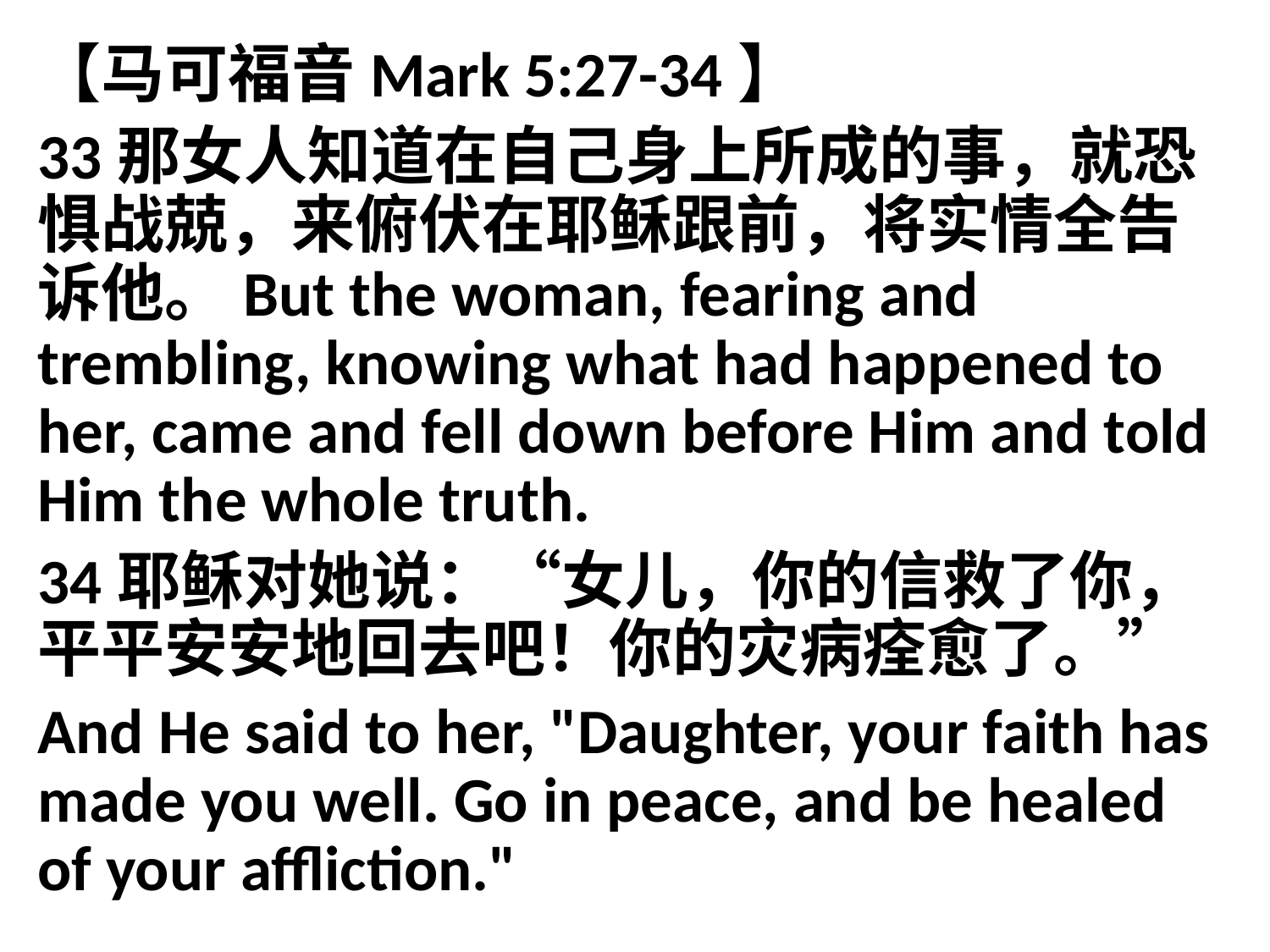

【马可福音Mark 5:27-34】
33那女人知道在自己身上所成的事，就恐惧战兢，来俯伏在耶稣跟前，将实情全告诉他。But the woman, fearing and trembling, knowing what had happened to her, came and fell down before Him and told Him the whole truth.
34耶稣对她说：“女儿，你的信救了你，平平安安地回去吧！你的灾病痊愈了。”
And He said to her, "Daughter, your faith has made you well. Go in peace, and be healed of your affliction."